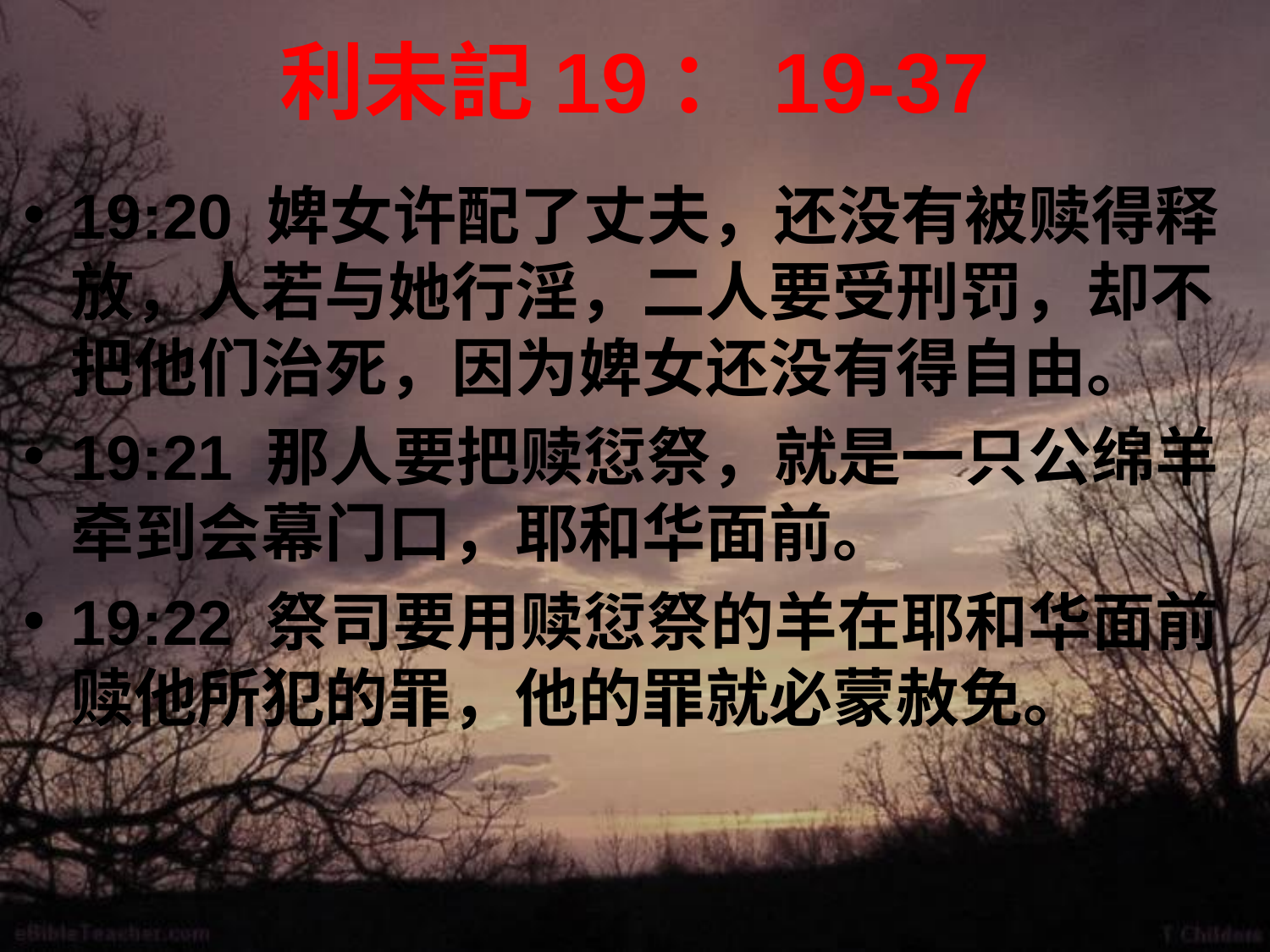

# 利未記19：19-37
19:20 婢女许配了丈夫，还没有被赎得释放，人若与她行淫，二人要受刑罚，却不把他们治死，因为婢女还没有得自由。
19:21 那人要把赎愆祭，就是一只公绵羊牵到会幕门口，耶和华面前。
19:22 祭司要用赎愆祭的羊在耶和华面前赎他所犯的罪，他的罪就必蒙赦免。